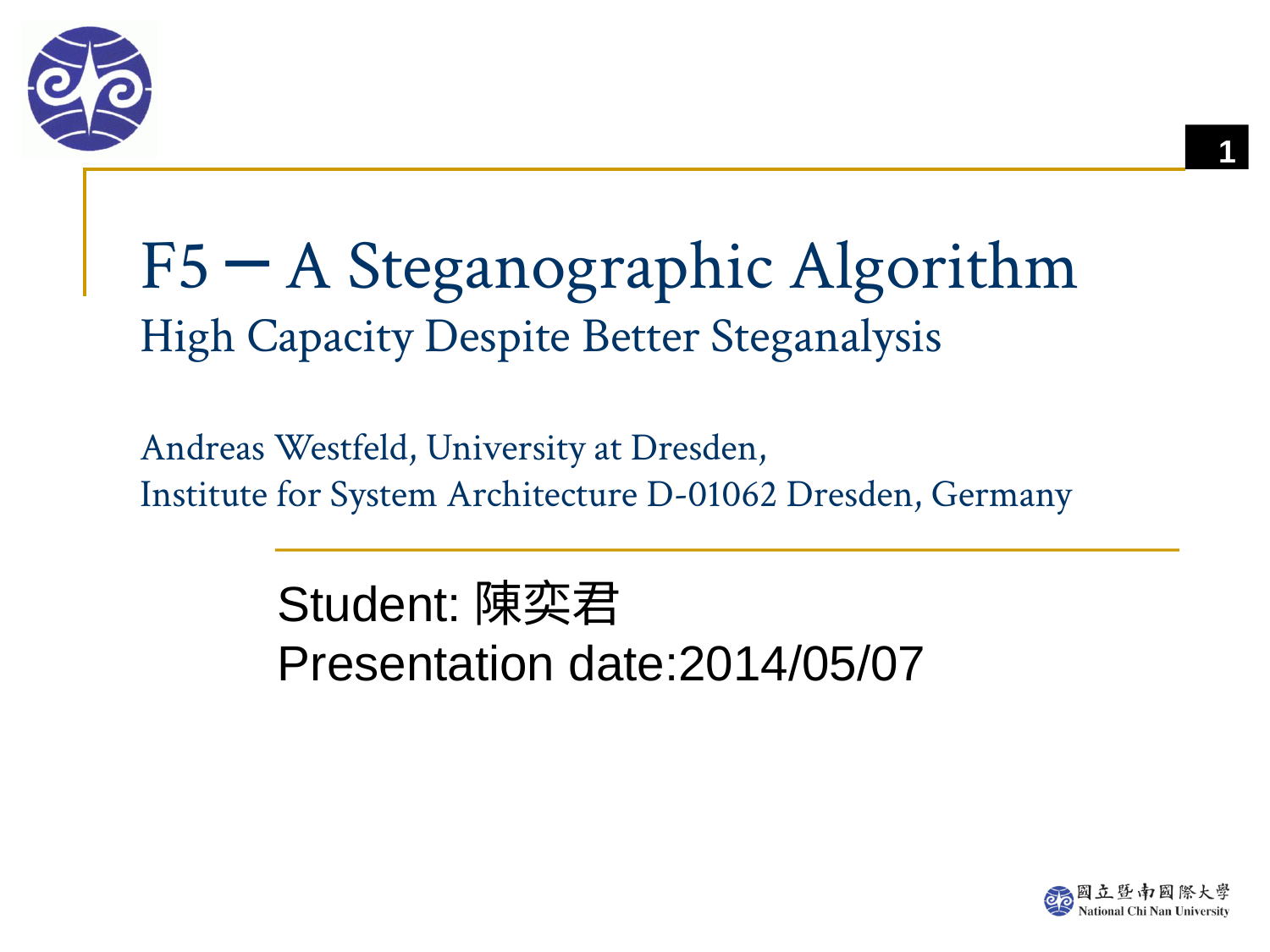

# F5 ─ A Steganographic Algorithm High Capacity Despite Better Steganalysis Andreas Westfeld, University at Dresden, Institute for System Architecture D-01062 Dresden, Germany
Student:陳奕君
Presentation date:2014/05/07